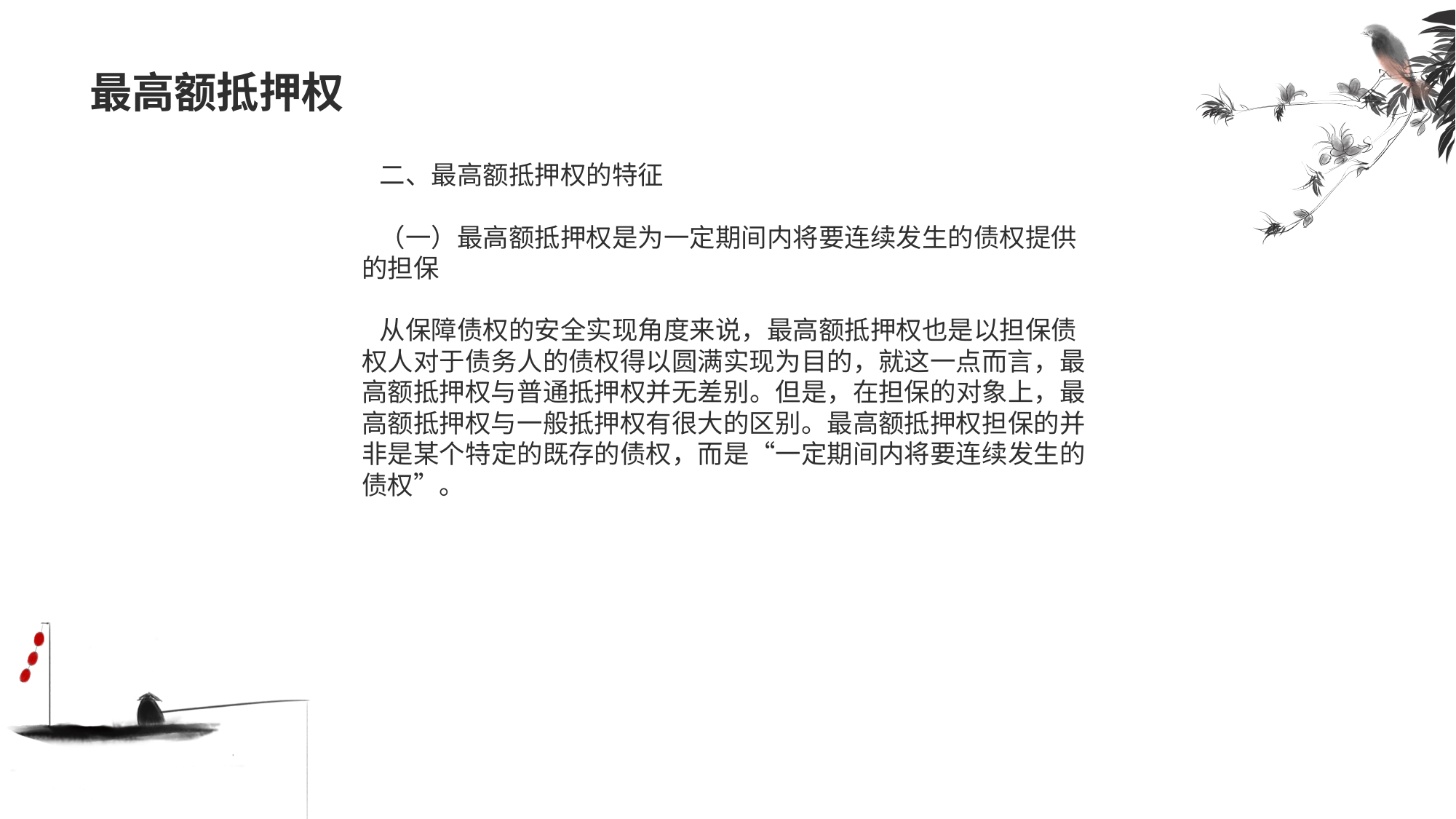

# 最高额抵押权

  二、最高额抵押权的特征

  （一）最高额抵押权是为一定期间内将要连续发生的债权提供的担保

  从保障债权的安全实现角度来说，最高额抵押权也是以担保债权人对于债务人的债权得以圆满实现为目的，就这一点而言，最高额抵押权与普通抵押权并无差别。但是，在担保的对象上，最高额抵押权与一般抵押权有很大的区别。最高额抵押权担保的并非是某个特定的既存的债权，而是“一定期间内将要连续发生的债权”。
168